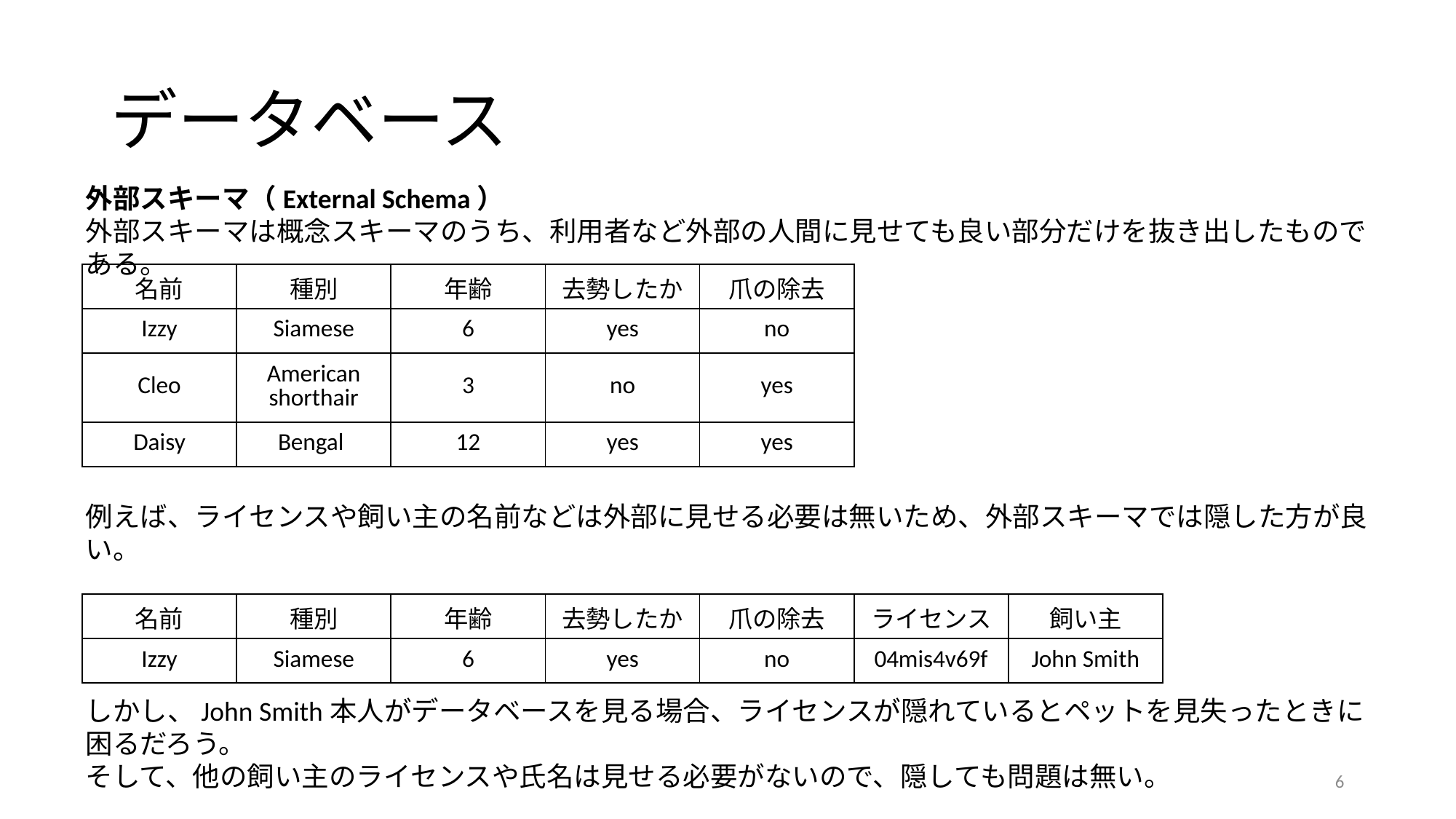

# データベース
外部スキーマ（External Schema）
外部スキーマは概念スキーマのうち、利用者など外部の人間に見せても良い部分だけを抜き出したものである。
| 名前 | 種別 | 年齢 | 去勢したか | 爪の除去 |
| --- | --- | --- | --- | --- |
| Izzy | Siamese | 6 | yes | no |
| Cleo | American shorthair | 3 | no | yes |
| Daisy | Bengal | 12 | yes | yes |
例えば、ライセンスや飼い主の名前などは外部に見せる必要は無いため、外部スキーマでは隠した方が良い。
| 名前 | 種別 | 年齢 | 去勢したか | 爪の除去 | ライセンス | 飼い主 |
| --- | --- | --- | --- | --- | --- | --- |
| Izzy | Siamese | 6 | yes | no | 04mis4v69f | John Smith |
しかし、John Smith本人がデータベースを見る場合、ライセンスが隠れているとペットを見失ったときに困るだろう。
そして、他の飼い主のライセンスや氏名は見せる必要がないので、隠しても問題は無い。
6